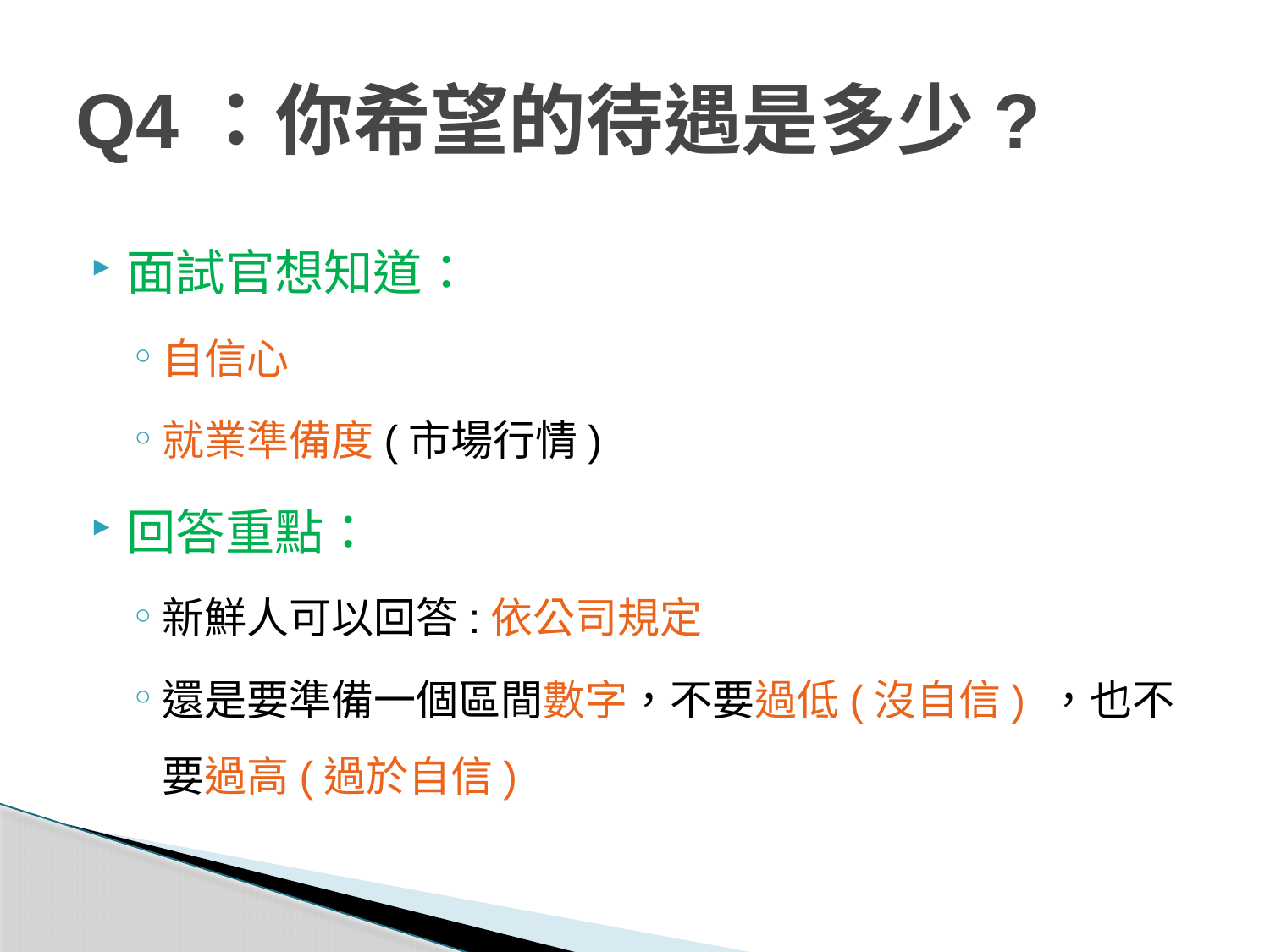

# Q4：你希望的待遇是多少?
面試官想知道：
自信心
就業準備度(市場行情)
回答重點：
新鮮人可以回答:依公司規定
還是要準備一個區間數字，不要過低(沒自信) ，也不要過高(過於自信)